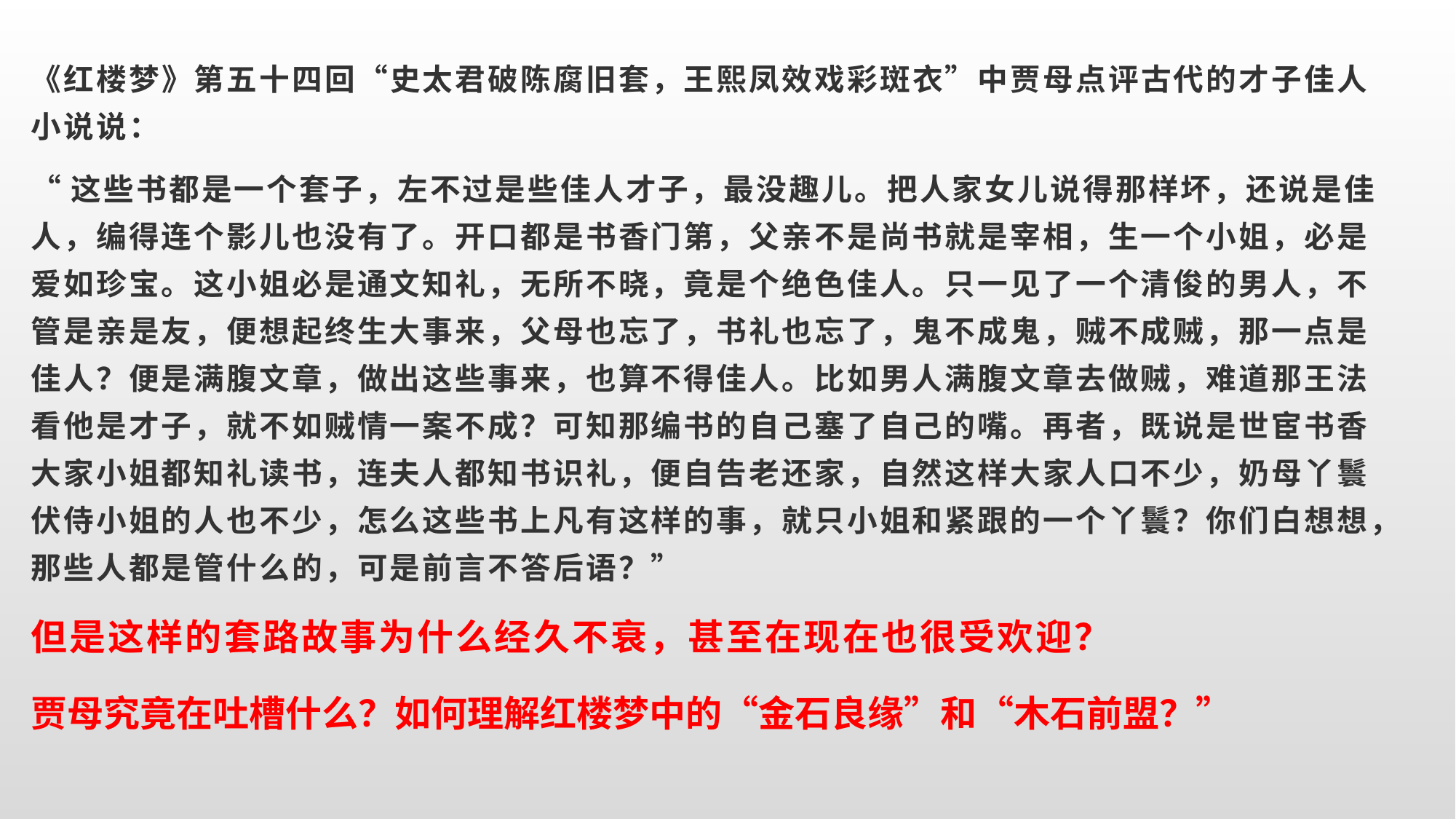

《红楼梦》第五十四回“史太君破陈腐旧套，王熙凤效戏彩斑衣”中贾母点评古代的才子佳人小说说：
“这些书都是一个套子，左不过是些佳人才子，最没趣儿。把人家女儿说得那样坏，还说是佳人，编得连个影儿也没有了。开口都是书香门第，父亲不是尚书就是宰相，生一个小姐，必是爱如珍宝。这小姐必是通文知礼，无所不晓，竟是个绝色佳人。只一见了一个清俊的男人，不管是亲是友，便想起终生大事来，父母也忘了，书礼也忘了，鬼不成鬼，贼不成贼，那一点是佳人？便是满腹文章，做出这些事来，也算不得佳人。比如男人满腹文章去做贼，难道那王法看他是才子，就不如贼情一案不成？可知那编书的自己塞了自己的嘴。再者，既说是世宦书香大家小姐都知礼读书，连夫人都知书识礼，便自告老还家，自然这样大家人口不少，奶母丫鬟伏侍小姐的人也不少，怎么这些书上凡有这样的事，就只小姐和紧跟的一个丫鬟？你们白想想，那些人都是管什么的，可是前言不答后语？”
但是这样的套路故事为什么经久不衰，甚至在现在也很受欢迎？

贾母究竟在吐槽什么？如何理解红楼梦中的“金石良缘”和“木石前盟？”